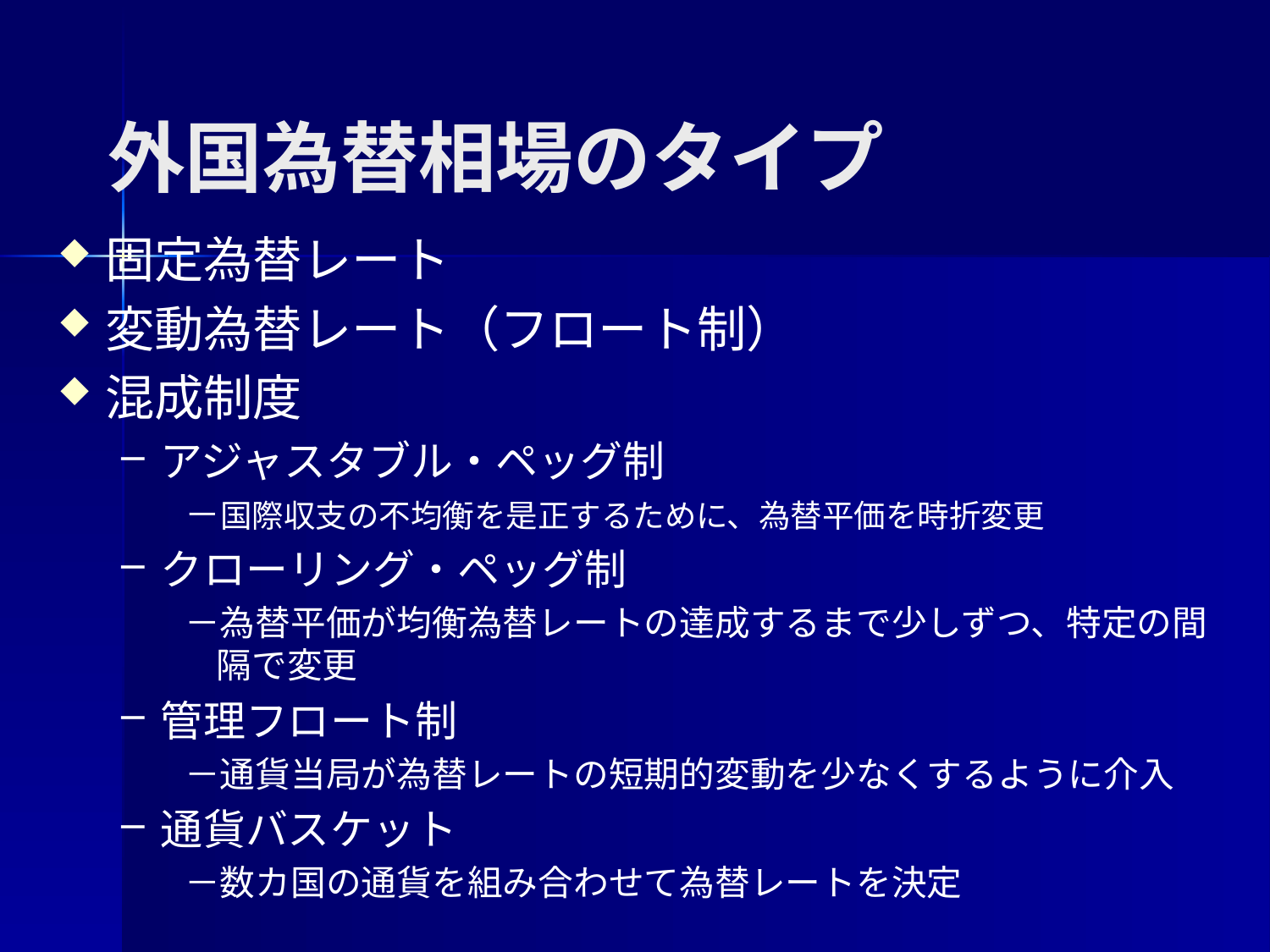

# 外国為替相場のタイプ
固定為替レート
変動為替レート（フロート制）
混成制度
アジャスタブル・ペッグ制
－国際収支の不均衡を是正するために、為替平価を時折変更
クローリング・ペッグ制
－為替平価が均衡為替レートの達成するまで少しずつ、特定の間隔で変更
管理フロート制
－通貨当局が為替レートの短期的変動を少なくするように介入
通貨バスケット
－数カ国の通貨を組み合わせて為替レートを決定